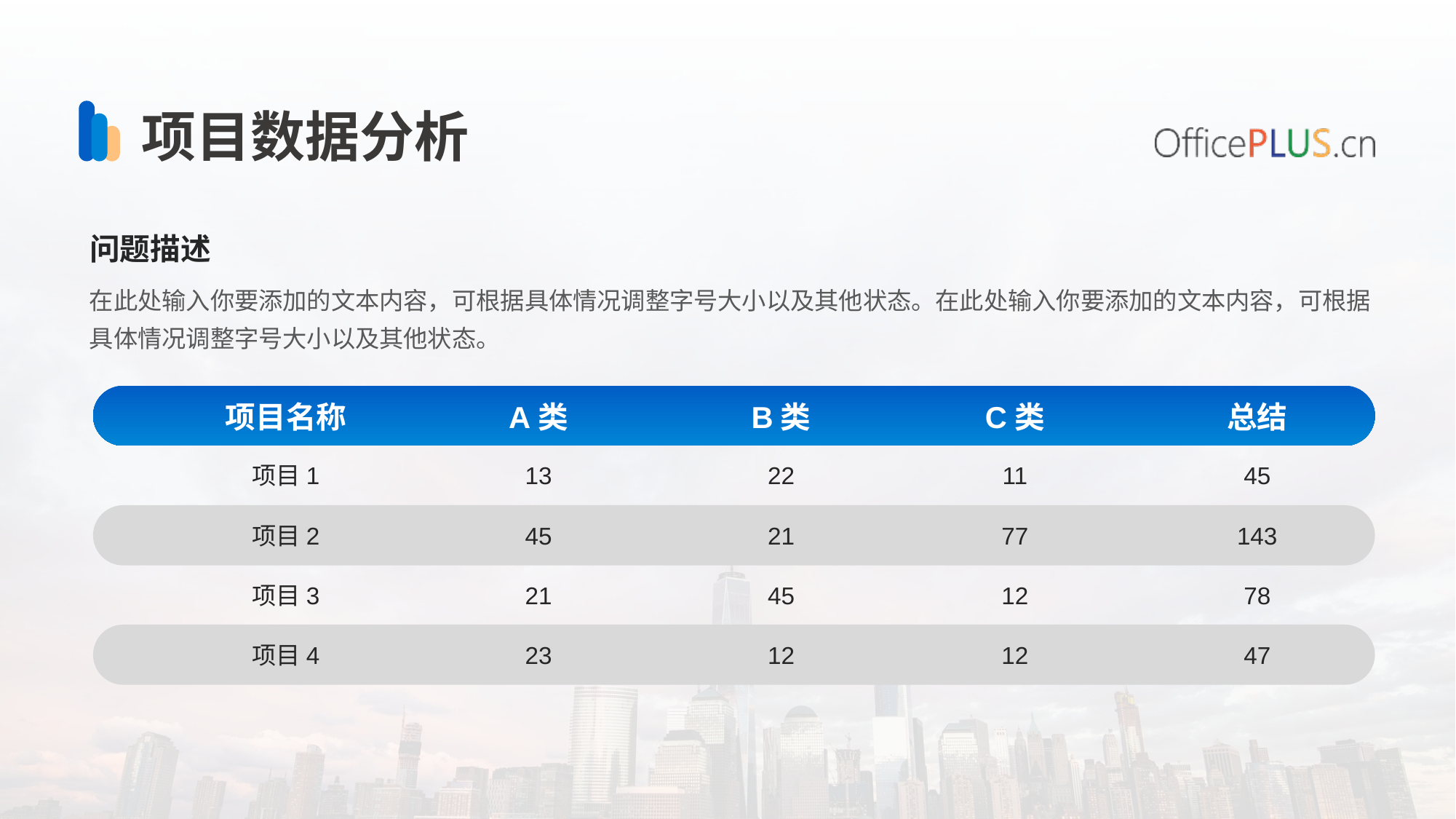

项目数据分析
问题描述
在此处输入你要添加的文本内容，可根据具体情况调整字号大小以及其他状态。在此处输入你要添加的文本内容，可根据具体情况调整字号大小以及其他状态。

项目名称
A类
B类
C类
总结
项目1
13
22
11
45

项目2
45
21
77
143
项目3
21
45
12
78

项目4
23
12
12
47